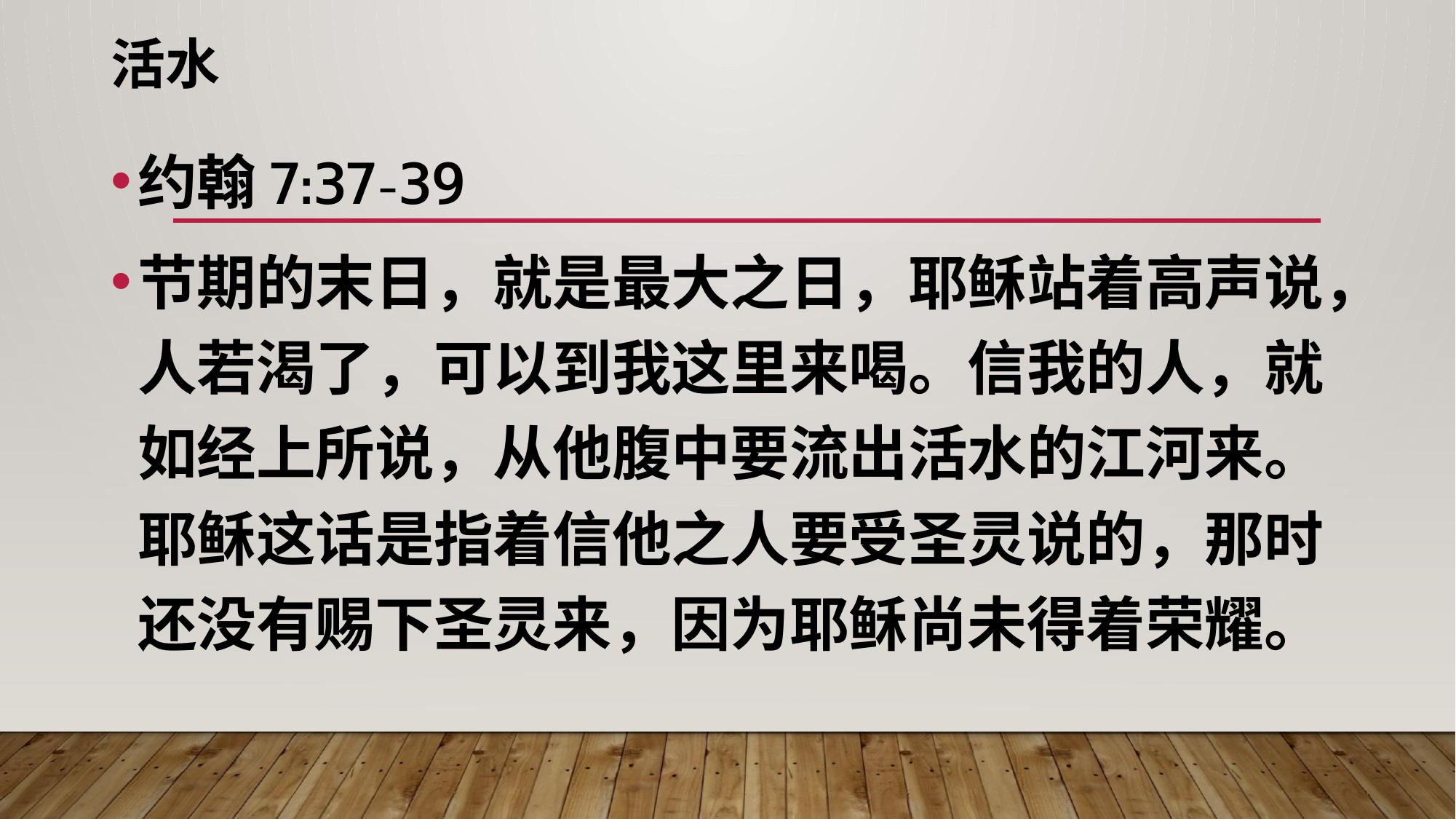

# 活水

约翰7:37-39
节期的末日，就是最大之日，耶稣站着高声说，人若渴了，可以到我这里来喝。信我的人，就如经上所说，从他腹中要流出活水的江河来。耶稣这话是指着信他之人要受圣灵说的，那时还没有赐下圣灵来，因为耶稣尚未得着荣耀。